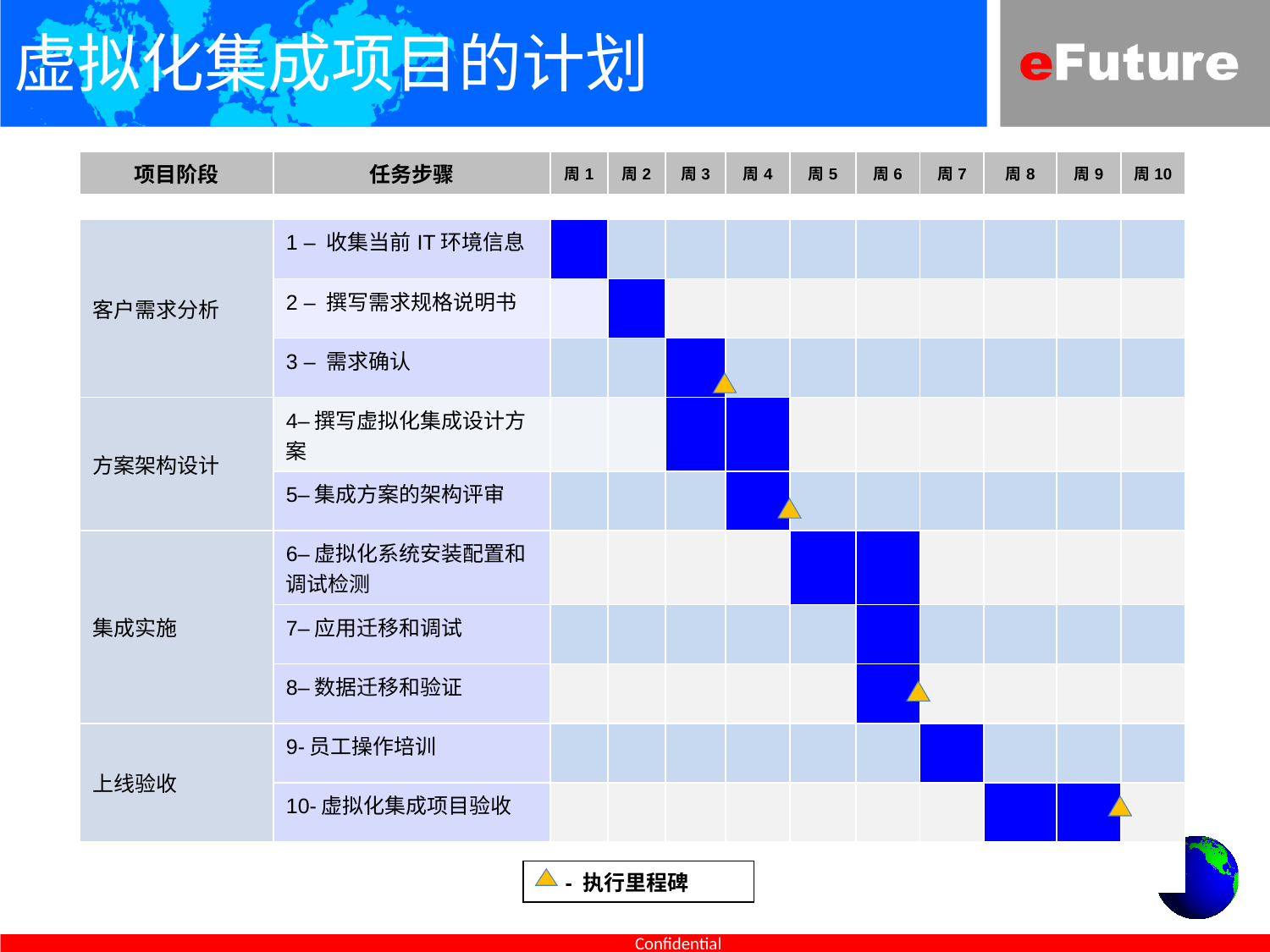

虚拟化集成项目的计划
| 项目阶段 | 任务步骤 | 周1 | 周2 | 周3 | 周4 | 周5 | 周6 | 周7 | 周8 | 周9 | 周10 |
| --- | --- | --- | --- | --- | --- | --- | --- | --- | --- | --- | --- |
|  |  |  |  |  |  |  |  |  |  |  |  |
| 客户需求分析 | 1 – 收集当前IT环境信息 |  |  |  |  |  |  |  |  |  |  |
|  | 2 – 撰写需求规格说明书 |  |  |  |  |  |  |  |  |  |  |
|  | 3 – 需求确认 |  |  |  |  |  |  |  |  |  |  |
| 方案架构设计 | 4–撰写虚拟化集成设计方案 |  |  |  |  |  |  |  |  |  |  |
|  | 5–集成方案的架构评审 |  |  |  |  |  |  |  |  |  |  |
| 集成实施 | 6–虚拟化系统安装配置和调试检测 |  |  |  |  |  |  |  |  |  |  |
|  | 7–应用迁移和调试 |  |  |  |  |  |  |  |  |  |  |
|  | 8–数据迁移和验证 |  |  |  |  |  |  |  |  |  |  |
| 上线验收 | 9-员工操作培训 |  |  |  |  |  |  |  |  |  |  |
|  | 10-虚拟化集成项目验收 |  |  |  |  |  |  |  |  |  |  |
|  |  |  |  |  |  |  |  |  |  |  |  |
|  |  |  |  |  |  |  |  |  |  |  |  |

- 执行里程碑